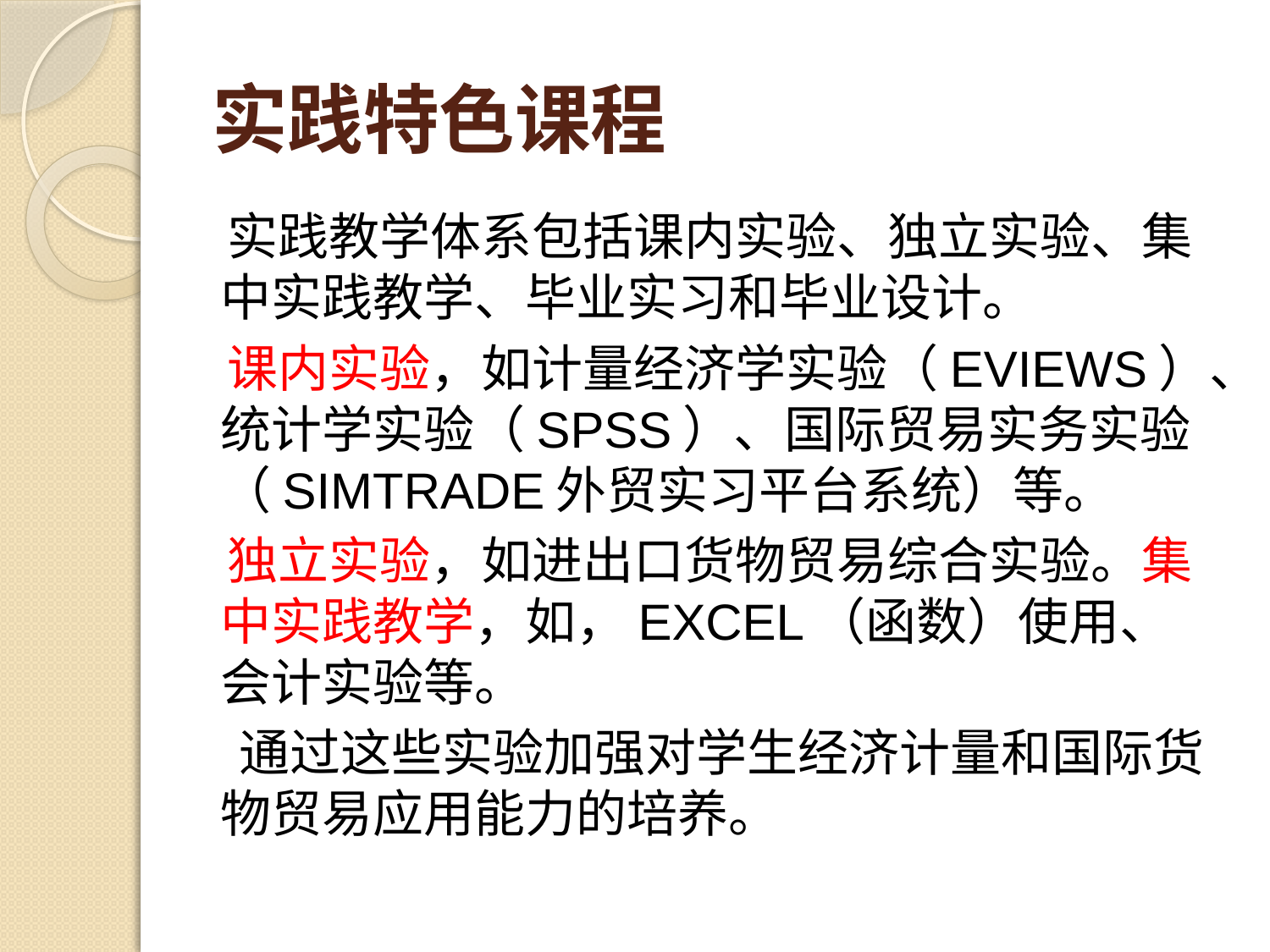

# 实践特色课程
   实践教学体系包括课内实验、独立实验、集中实践教学、毕业实习和毕业设计。
   课内实验，如计量经济学实验（EVIEWS）、统计学实验（SPSS）、国际贸易实务实验（SIMTRADE外贸实习平台系统）等。
   独立实验，如进出口货物贸易综合实验。集中实践教学，如，EXCEL（函数）使用、会计实验等。
    通过这些实验加强对学生经济计量和国际货物贸易应用能力的培养。